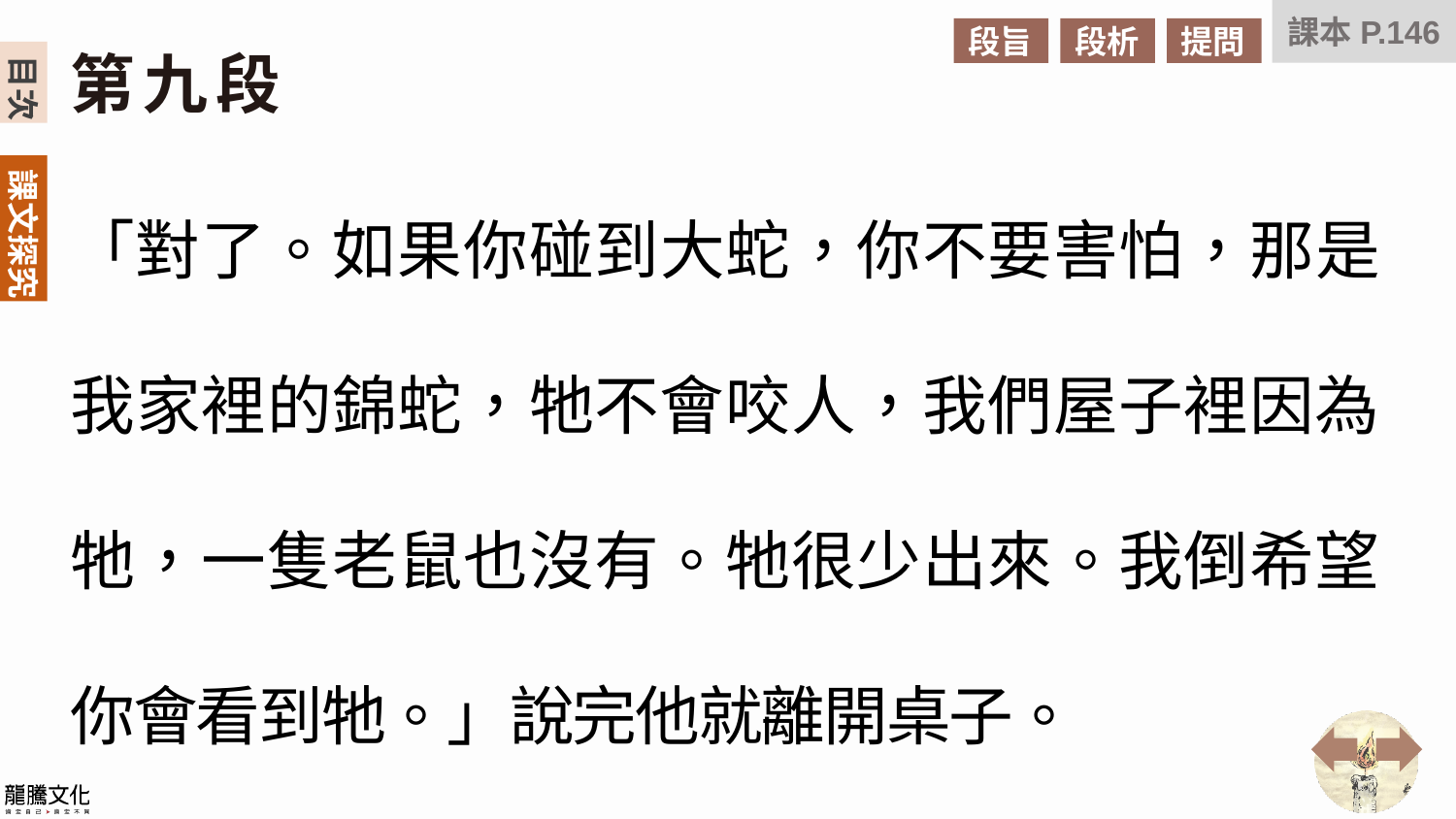

課本P.146
段旨
段析
提問
第九段
「對了。如果你碰到大蛇，你不要害怕，那是我家裡的錦蛇，牠不會咬人，我們屋子裡因為牠，一隻老鼠也沒有。牠很少出來。我倒希望你會看到牠。」說完他就離開桌子。